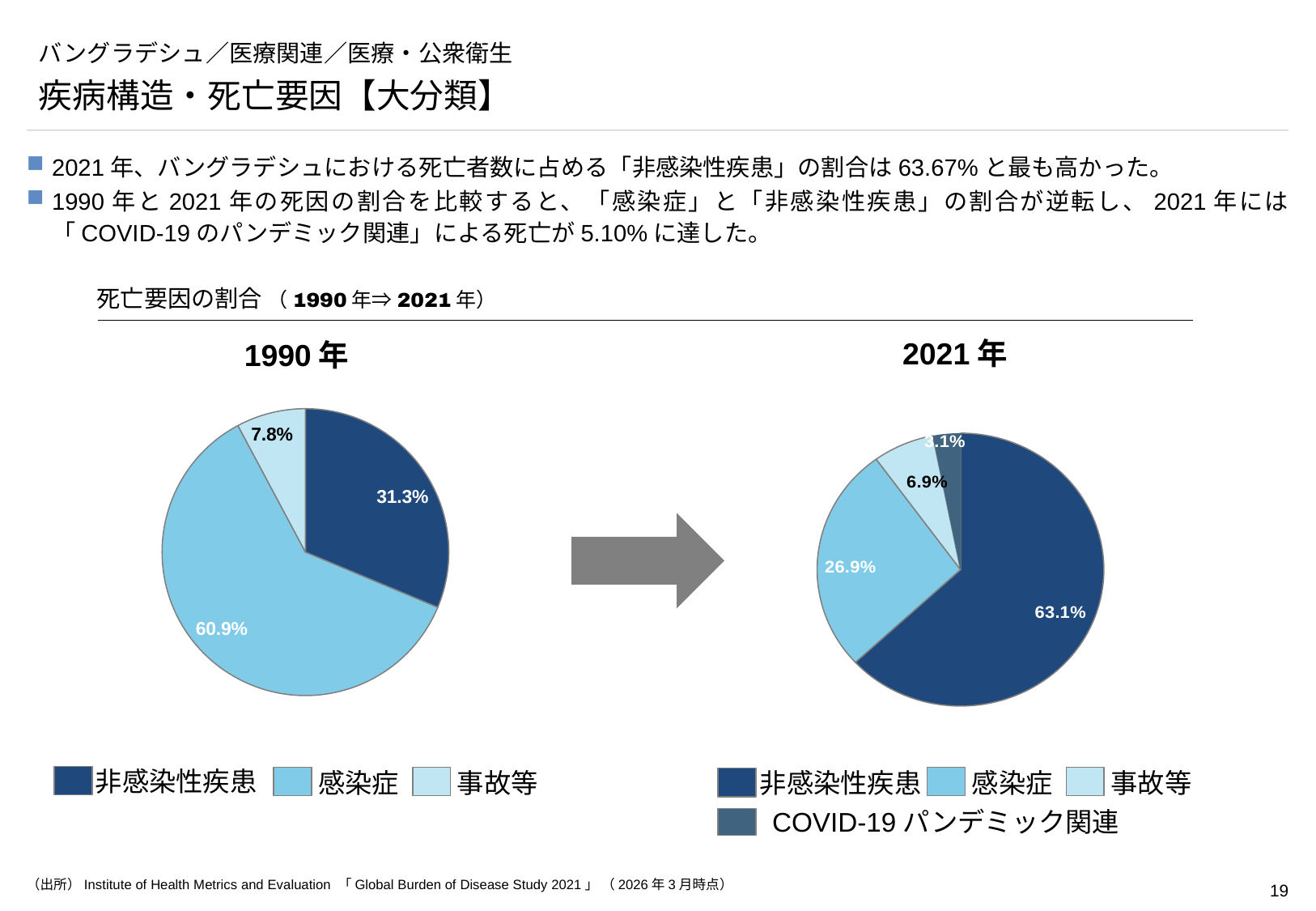

# バングラデシュ／医療関連／医療・公衆衛生
疾病構造・死亡要因【大分類】
2021年、バングラデシュにおける死亡者数に占める「非感染性疾患」の割合は63.67%と最も高かった。
1990年と2021年の死因の割合を比較すると、「感染症」と「非感染性疾患」の割合が逆転し、2021年には「COVID-19のパンデミック関連」による死亡が5.10%に達した。
死亡要因の割合 （1990年⇒2021年）
2021年
1990年

### Chart

| Category |  |
|---|---|

### Chart

| Category |  |
|---|---|
非感染性疾患

感染症
事故等
非感染性疾患
感染症
事故等

COVID-19パンデミック関連

（出所）Institute of Health Metrics and Evaluation 「Global Burden of Disease Study 2021」 （2026年3月時点）